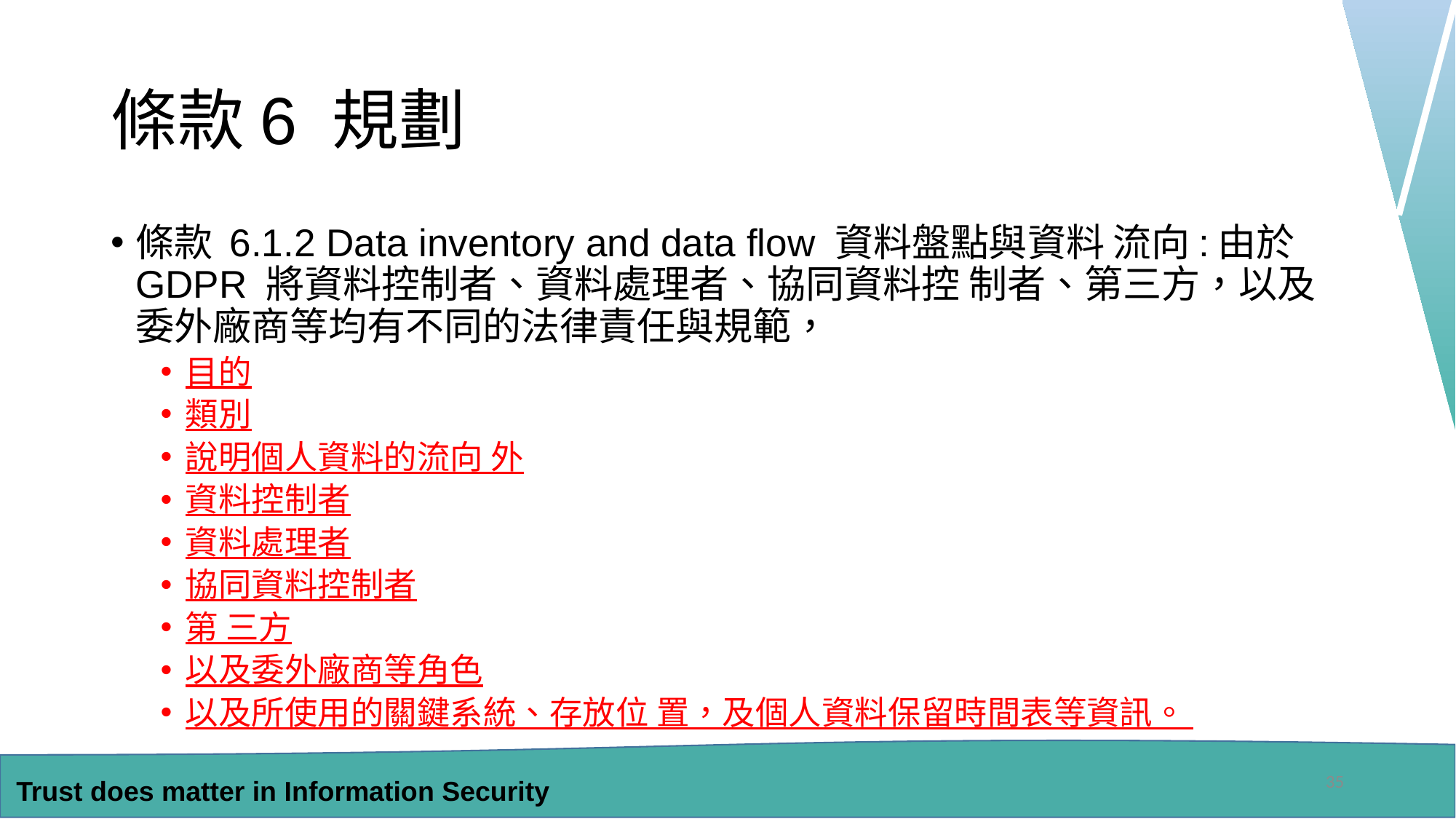

# 條款6 規劃
條款 6.1.2 Data inventory and data flow 資料盤點與資料 流向:由於 GDPR 將資料控制者、資料處理者、協同資料控 制者、第三方，以及委外廠商等均有不同的法律責任與規範，
目的
類別
說明個人資料的流向 外
資料控制者
資料處理者
協同資料控制者
第 三方
以及委外廠商等角色
以及所使用的關鍵系統、存放位 置，及個人資料保留時間表等資訊。

35